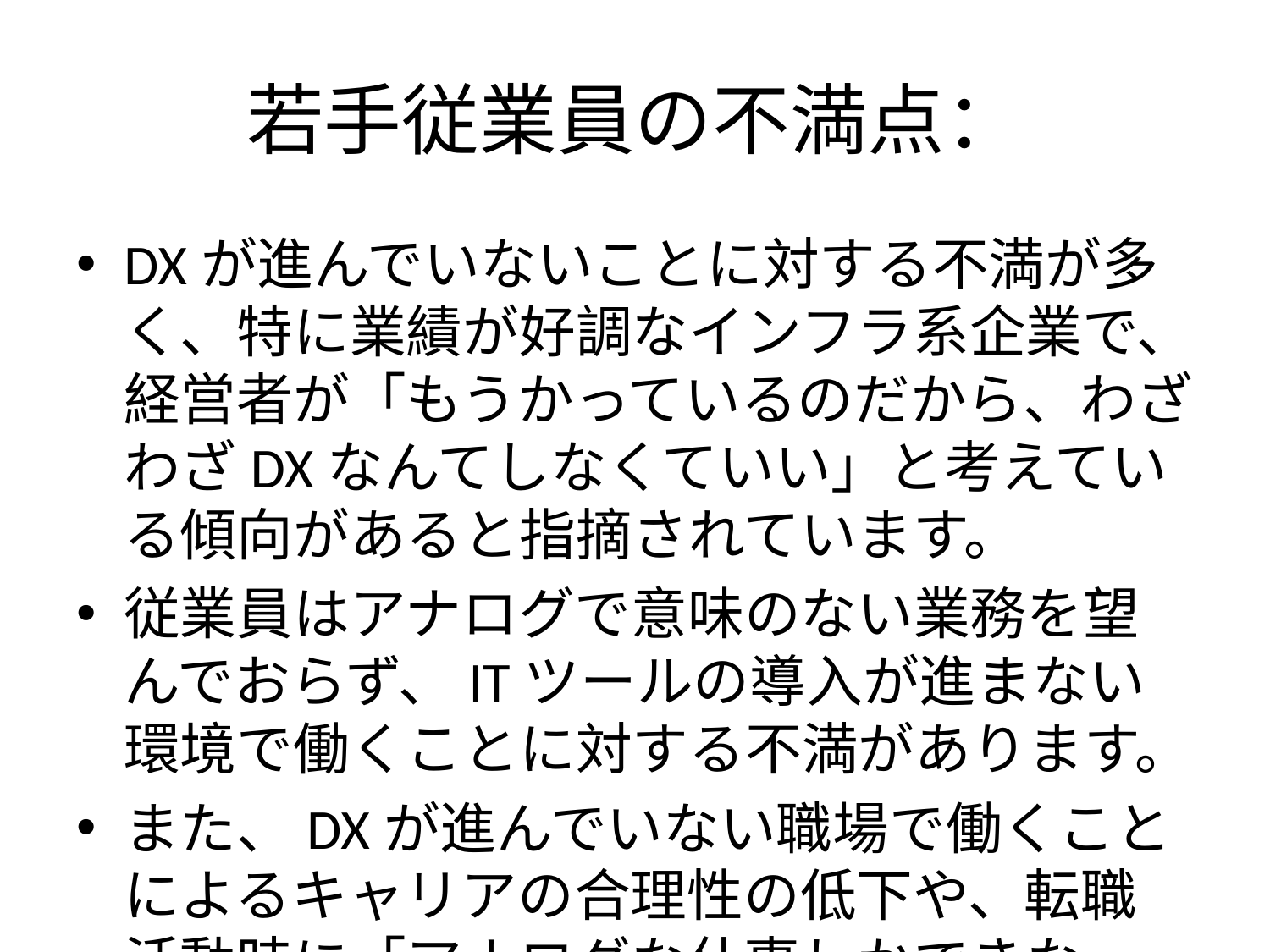

# 若手従業員の不満点：
DXが進んでいないことに対する不満が多く、特に業績が好調なインフラ系企業で、経営者が「もうかっているのだから、わざわざDXなんてしなくていい」と考えている傾向があると指摘されています。
従業員はアナログで意味のない業務を望んでおらず、ITツールの導入が進まない環境で働くことに対する不満があります。
また、DXが進んでいない職場で働くことによるキャリアの合理性の低下や、転職活動時に「アナログな仕事しかできない」と見なされる不安も存在しています。
このように、DXが進んでいない企業では、古い運営方法やアナログな業務プロセスに対する従業員の不満が高まり、これがキャリアの合理性を低下させ、転職の理由となっていることが明らかにされています。